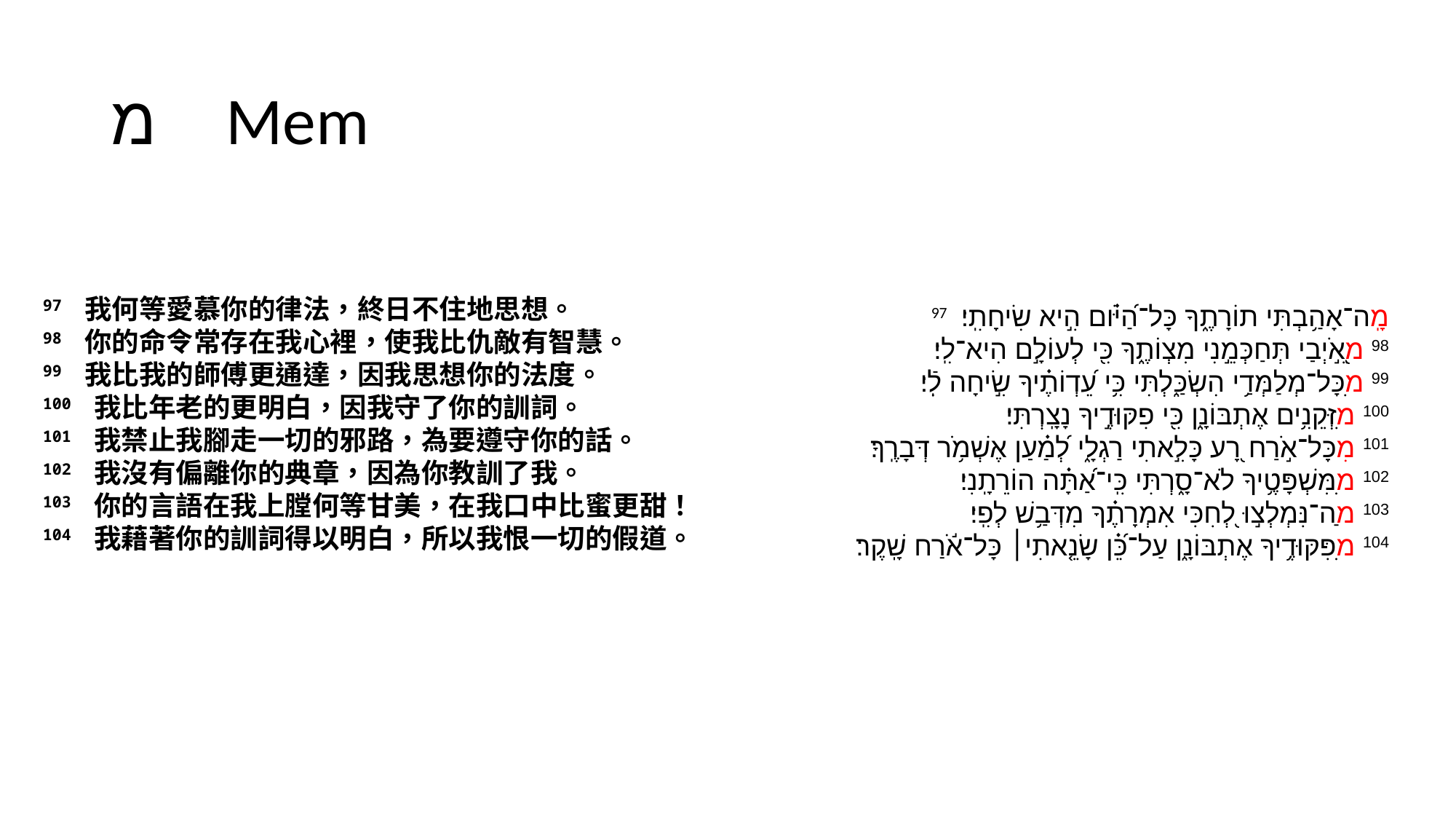

# מ    Mem
97 我何等愛慕你的律法，終日不住地思想。
98 你的命令常存在我心裡，使我比仇敵有智慧。
99 我比我的師傅更通達，因我思想你的法度。
100 我比年老的更明白，因我守了你的訓詞。
101 我禁止我腳走一切的邪路，為要遵守你的話。
102 我沒有偏離你的典章，因為你教訓了我。
103 你的言語在我上膛何等甘美，在我口中比蜜更甜！
104 我藉著你的訓詞得以明白，所以我恨一切的假道。
97 מָֽה־אָהַ֥בְתִּי תוֹרָתֶ֑ךָ כָּל־הַ֝יֹּ֗ום הִ֣יא שִׂיחָתִֽי׃
98 מֵ֭אֹ֣יְבַי תְּחַכְּמֵ֣נִי מִצְוֹתֶ֑ךָ כִּ֖י לְעוֹלָ֣ם הִיא־לִֽי׃
99 מִכָּל־מְלַמְּדַ֥י הִשְׂכַּ֑לְתִּי כִּ֥י עֵ֝דְוֹתֶ֗יךָ שִׂ֣יחָה לִֽֿי׃
100 מִזְּקֵנִ֥ים אֶתְבּוֹנָ֑ן כִּ֖י פִקּוּדֶ֣יךָ נָצָֽרְתִּי׃
101 מִכָּל־אֹ֣רַח רָ֭ע כָּלִ֣אתִי רַגְלָ֑י לְ֝מַ֗עַן אֶשְׁמֹ֥ר דְּבָרֶֽךָ׃
102 מִמִּשְׁפָּטֶ֥יךָ לֹא־סָ֑רְתִּי כִּֽי־אַ֝תָּ֗ה הוֹרֵתָֽנִי׃
103 מַה־נִּמְלְצ֣וּ לְ֭חִכִּי אִמְרָתֶ֗ךָ מִדְּבַ֥שׁ לְפִֽי׃
104 מִפִּקּוּדֶ֥יךָ אֶתְבּוֹנָ֑ן עַל־כֵּ֝֗ן שָׂנֵ֤אתִי׀ כָּל־אֹ֬רַח שָֽׁקֶר׃